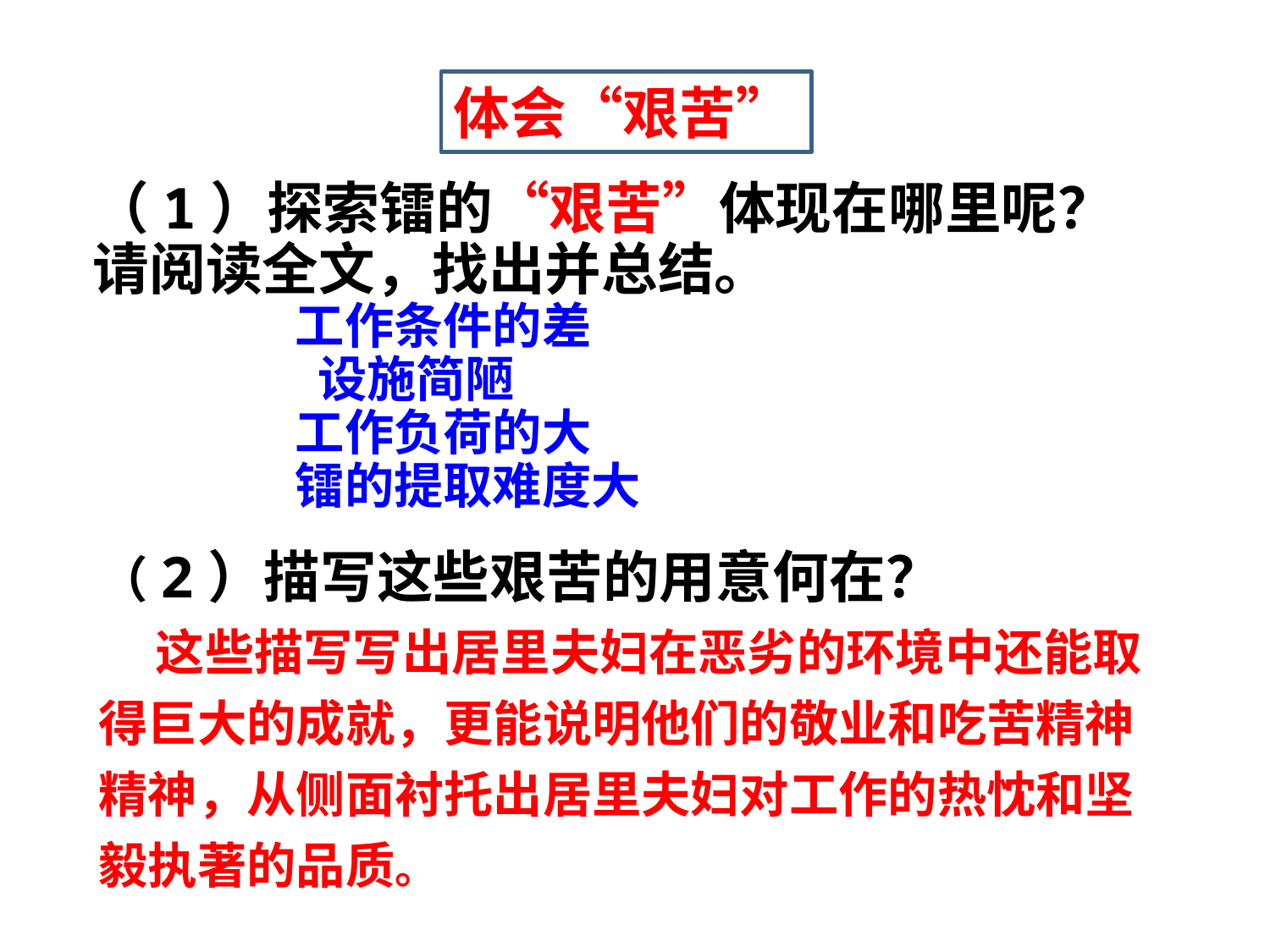

体会“艰苦”
（1）探索镭的“艰苦”体现在哪里呢？请阅读全文，找出并总结。
                 工作条件的差
                   设施简陋
                 工作负荷的大
                 镭的提取难度大
（2）描写这些艰苦的用意何在？
    这些描写写出居里夫妇在恶劣的环境中还能取得巨大的成就，更能说明他们的敬业和吃苦精神精神，从侧面衬托出居里夫妇对工作的热忱和坚毅执著的品质。